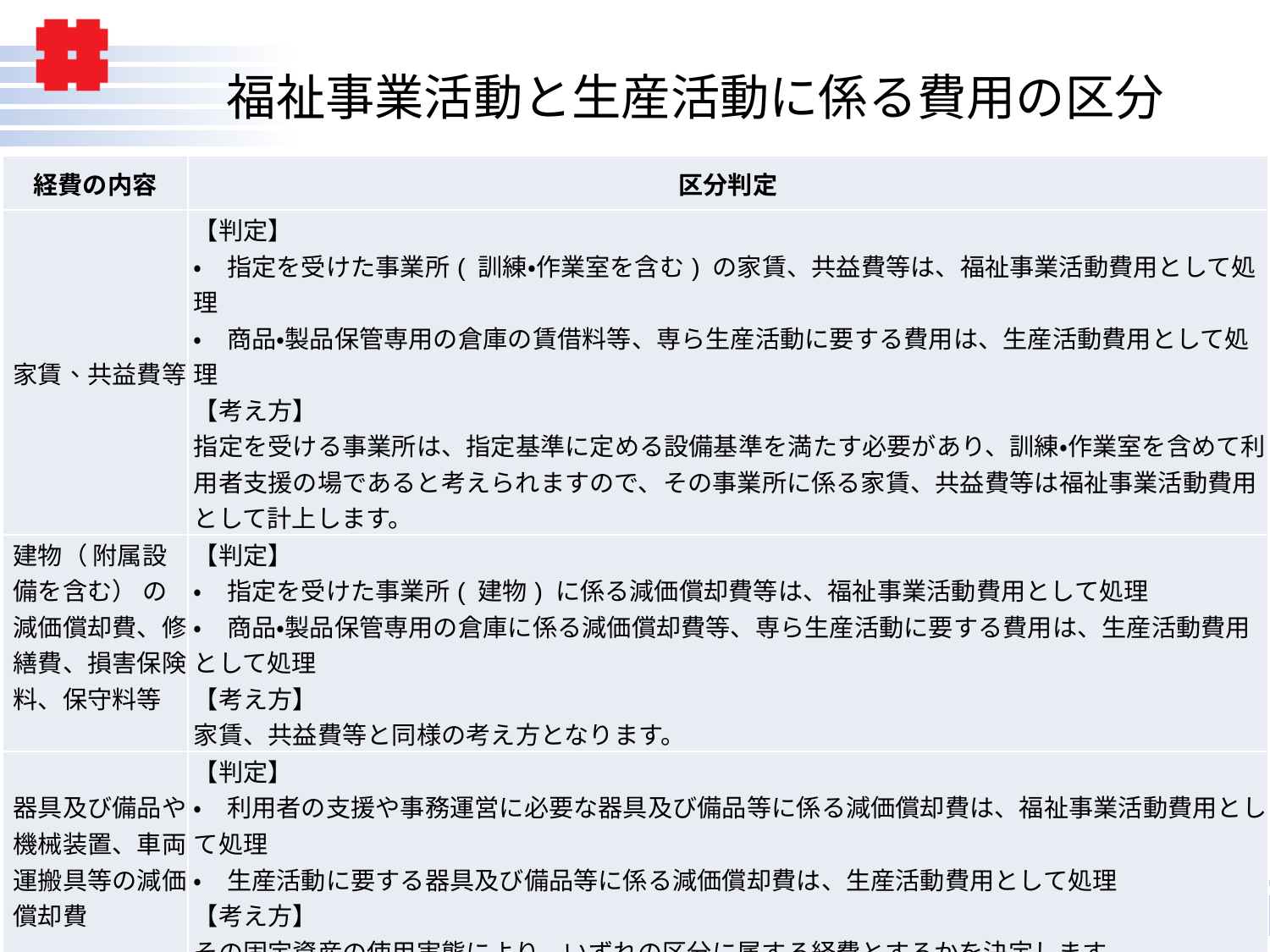

# 福祉事業活動と生産活動に係る費用の区分
| 経費の内容 | 区分判定 |
| --- | --- |
| 家賃、共益費等 | 【判定】 ・　指定を受けた事業所( 訓練・作業室を含む) の家賃、共益費等は、福祉事業活動費用として処理 ・　商品・製品保管専用の倉庫の賃借料等、専ら生産活動に要する費用は、生産活動費用として処理 【考え方】 指定を受ける事業所は、指定基準に定める設備基準を満たす必要があり、訓練・作業室を含めて利用者支援の場であると考えられますので、その事業所に係る家賃、共益費等は福祉事業活動費用として計上します。 |
| 建物（ 附属設備を含む） の減価償却費、修繕費、損害保険料、保守料等 | 【判定】 ・　指定を受けた事業所( 建物) に係る減価償却費等は、福祉事業活動費用として処理 ・　商品・製品保管専用の倉庫に係る減価償却費等、専ら生産活動に要する費用は、生産活動費用として処理 【考え方】 家賃、共益費等と同様の考え方となります。 |
| 器具及び備品や機械装置、車両運搬具等の減価償却費 | 【判定】 ・　利用者の支援や事務運営に必要な器具及び備品等に係る減価償却費は、福祉事業活動費用として処理 ・　生産活動に要する器具及び備品等に係る減価償却費は、生産活動費用として処理 【考え方】 その固定資産の使用実態により、いずれの区分に属する経費とするかを決定します。 なお、どちらの区分にも属する経費であれば、共通経費として按分計上します。 |